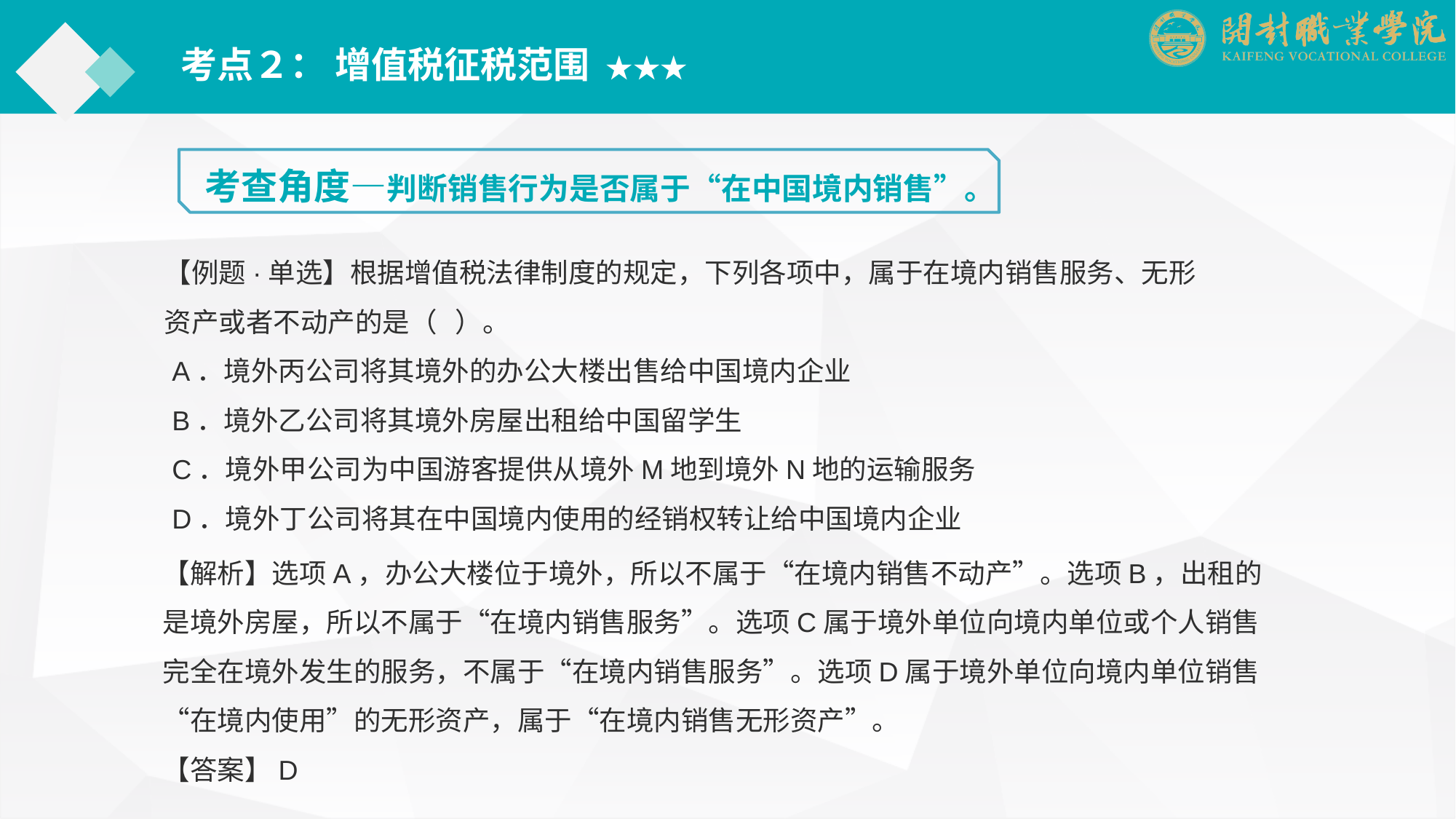

考点２： 增值税征税范围  ★★★
考查角度—判断销售行为是否属于“在中国境内销售”。

【例题·单选】根据增值税法律制度的规定，下列各项中，属于在境内销售服务、无形资产或者不动产的是（   ）。
 A．境外丙公司将其境外的办公大楼出售给中国境内企业
 B．境外乙公司将其境外房屋出租给中国留学生
 C．境外甲公司为中国游客提供从境外M地到境外N地的运输服务
 D．境外丁公司将其在中国境内使用的经销权转让给中国境内企业
【解析】选项A，办公大楼位于境外，所以不属于“在境内销售不动产”。选项B，出租的是境外房屋，所以不属于“在境内销售服务”。选项C属于境外单位向境内单位或个人销售完全在境外发生的服务，不属于“在境内销售服务”。选项D属于境外单位向境内单位销售“在境内使用”的无形资产，属于“在境内销售无形资产”。
【答案】D